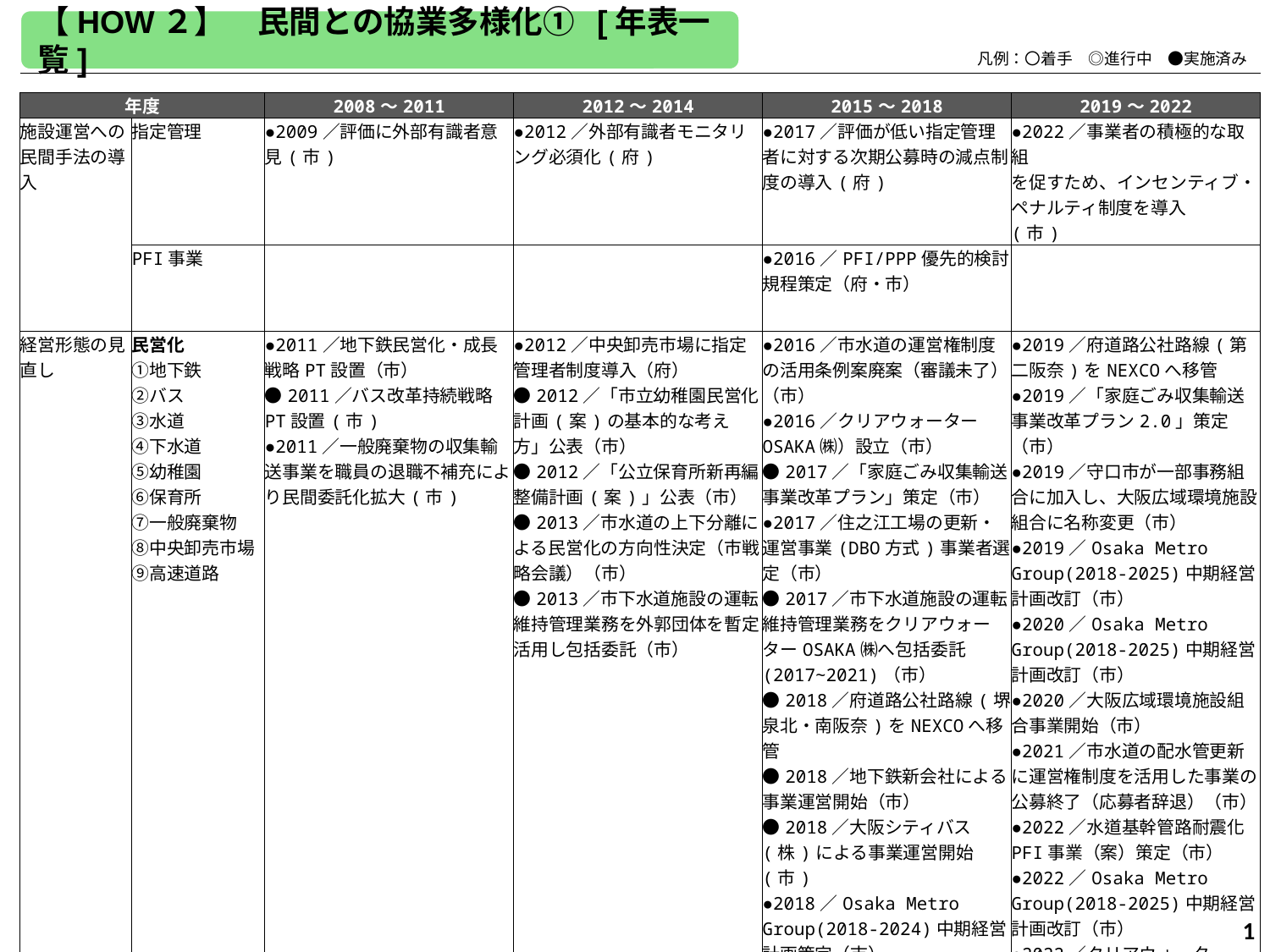

【HOW２】　民間との協業多様化①  [年表一覧]
　　　　凡例：〇着手　◎進行中　●実施済み
| 年度 |  | 2008～2011 | 2012～2014 | 2015～2018 | 2019～2022 |
| --- | --- | --- | --- | --- | --- |
| 施設運営への民間手法の導入 | 指定管理 | ●2009／評価に外部有識者意見(市) | ●2012／外部有識者モニタリング必須化(府) | ●2017／評価が低い指定管理者に対する次期公募時の減点制度の導入(府) | ●2022／事業者の積極的な取組 を促すため、インセンティブ・ペナルティ制度を導入 (市) |
|  | PFI事業 |  |  | ●2016／PFI/PPP優先的検討規程策定（府・市） |  |
| 経営形態の見直し | 民営化 ①地下鉄 ②バス ③水道 ④下水道 ⑤幼稚園 ⑥保育所 ⑦一般廃棄物 ⑧中央卸売市場 ⑨高速道路 | ●2011／地下鉄民営化・成長戦略PT設置（市） ●2011／バス改革持続戦略PT設置(市) ●2011／一般廃棄物の収集輸送事業を職員の退職不補充により民間委託化拡大(市) | ●2012／中央卸売市場に指定管理者制度導入（府） ●2012／「市立幼稚園民営化計画(案)の基本的な考え方」公表（市） ●2012／「公立保育所新再編整備計画(案)」公表（市） ●2013／市水道の上下分離による民営化の方向性決定（市戦略会議）（市） ●2013／市下水道施設の運転維持管理業務を外郭団体を暫定活用し包括委託（市） | ●2016／市水道の運営権制度の活用条例案廃案（審議未了）（市） ●2016／クリアウォーターOSAKA㈱）設立（市） ●2017／「家庭ごみ収集輸送事業改革プラン」策定（市） ●2017／住之江工場の更新・運営事業(DBO方式)事業者選定（市） ●2017／市下水道施設の運転維持管理業務をクリアウォーターOSAKA㈱へ包括委託(2017∼2021)（市） ●2018／府道路公社路線(堺泉北・南阪奈)をNEXCOへ移管 ●2018／地下鉄新会社による事業運営開始（市） ●2018／大阪シティバス(株)による事業運営開始(市) ●2018／Osaka Metro Group(2018-2024)中期経営計画策定（市） | ●2019／府道路公社路線(第二阪奈)をNEXCOへ移管 ●2019／「家庭ごみ収集輸送事業改革プラン2.0」策定（市） ●2019／守口市が一部事務組合に加入し、大阪広域環境施設組合に名称変更（市） ●2019／Osaka Metro Group(2018-2025)中期経営計画改訂（市） ●2020／Osaka Metro Group(2018-2025)中期経営計画改訂（市） ●2020／大阪広域環境施設組合事業開始（市） ●2021／市水道の配水管更新に運営権制度を活用した事業の公募終了（応募者辞退）（市） ●2022／水道基幹管路耐震化PFI事業（案）策定（市） ●2022／Osaka Metro Group(2018-2025)中期経営計画改訂（市） ●2022／クリアウォーターOSAKA㈱へ包括委託(2022∼2041)（市） |
1